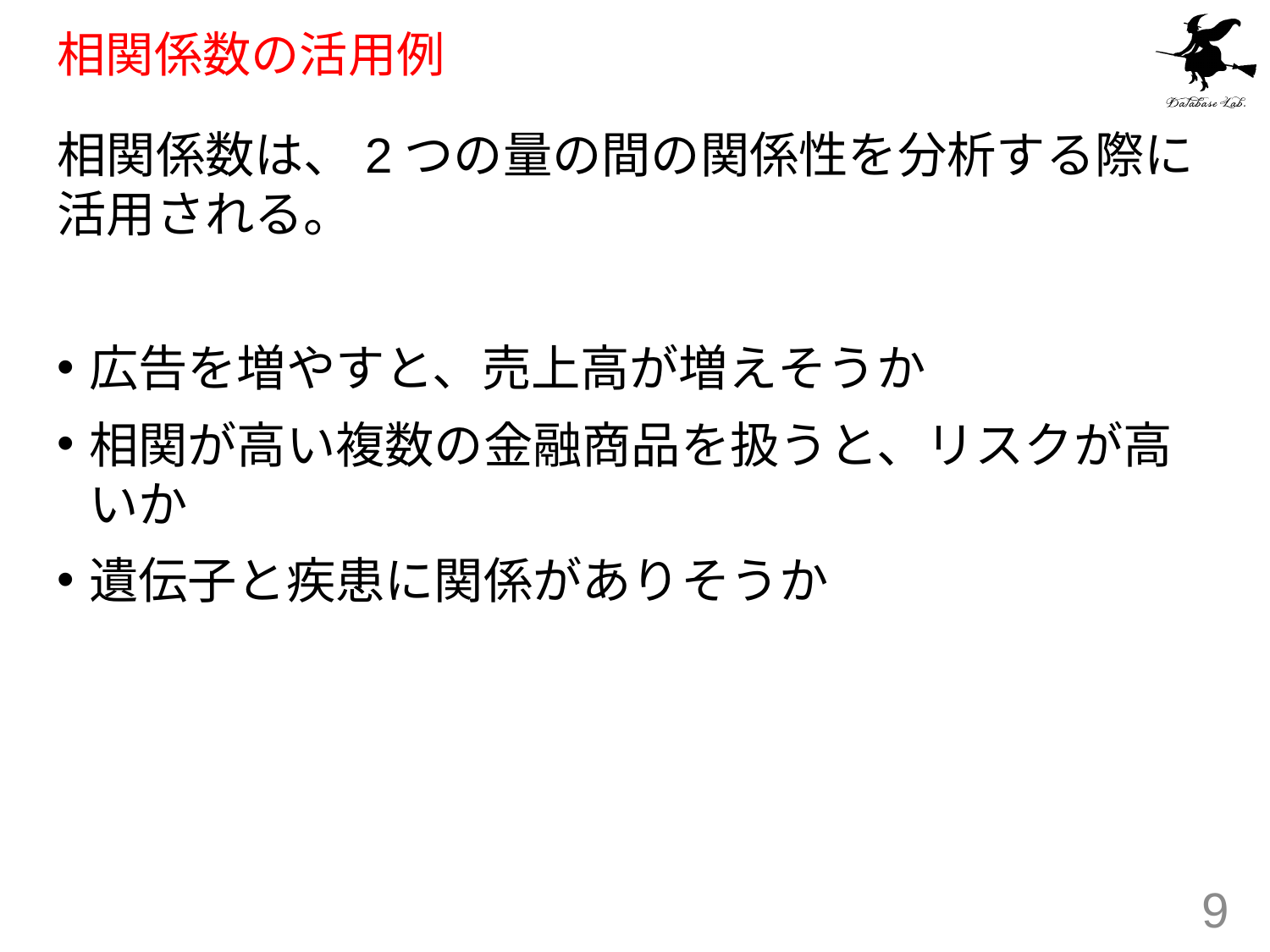

# 相関係数の活用例
相関係数は、2つの量の間の関係性を分析する際に活用される。

広告を増やすと、売上高が増えそうか
相関が高い複数の金融商品を扱うと、リスクが高いか
遺伝子と疾患に関係がありそうか
9